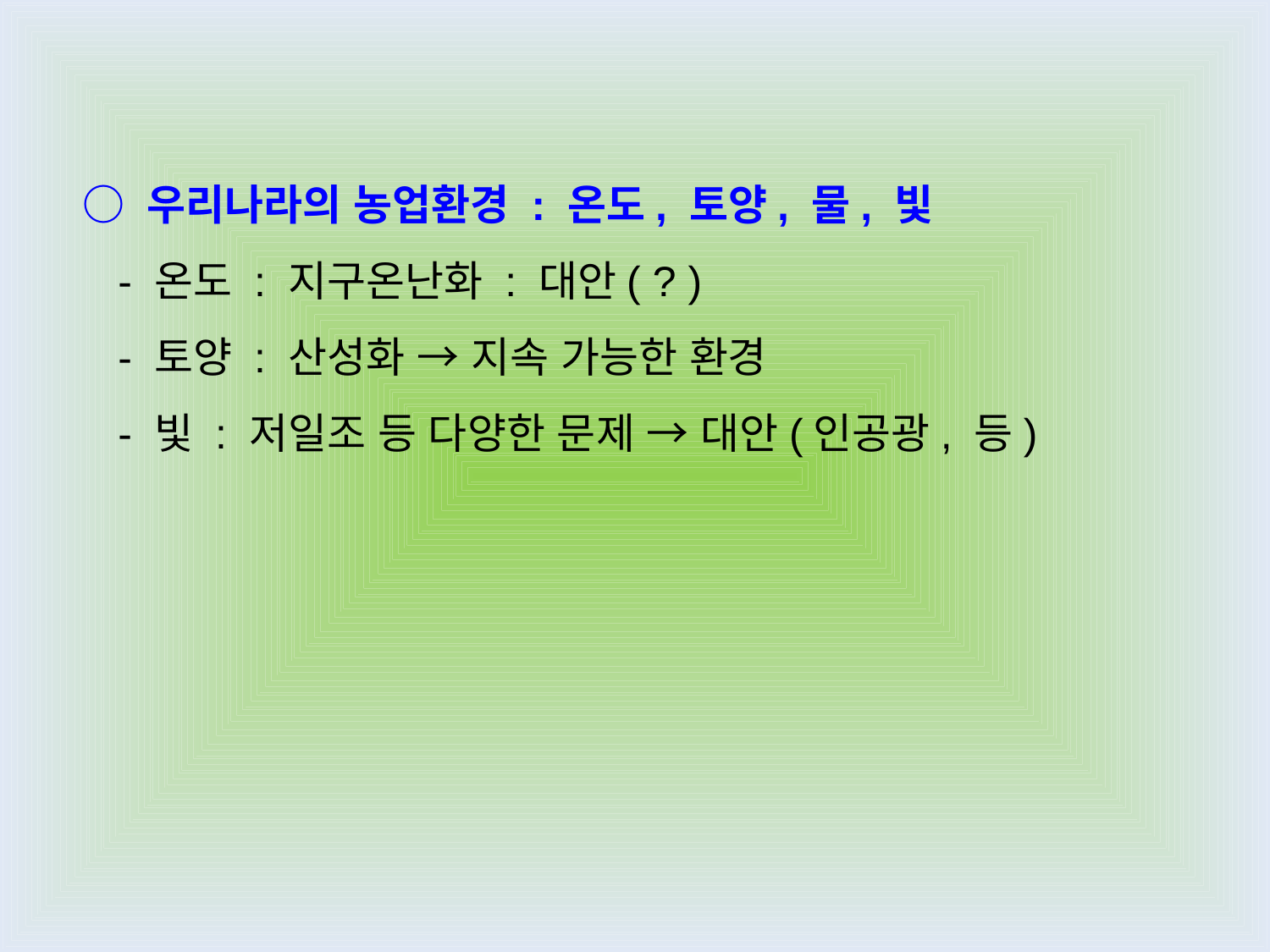

○ 우리나라의 농업환경 : 온도, 토양, 물, 빛
   - 온도 : 지구온난화 : 대안( ? )
   - 토양 : 산성화 → 지속 가능한 환경
   - 빛 : 저일조 등 다양한 문제 → 대안(인공광, 등)